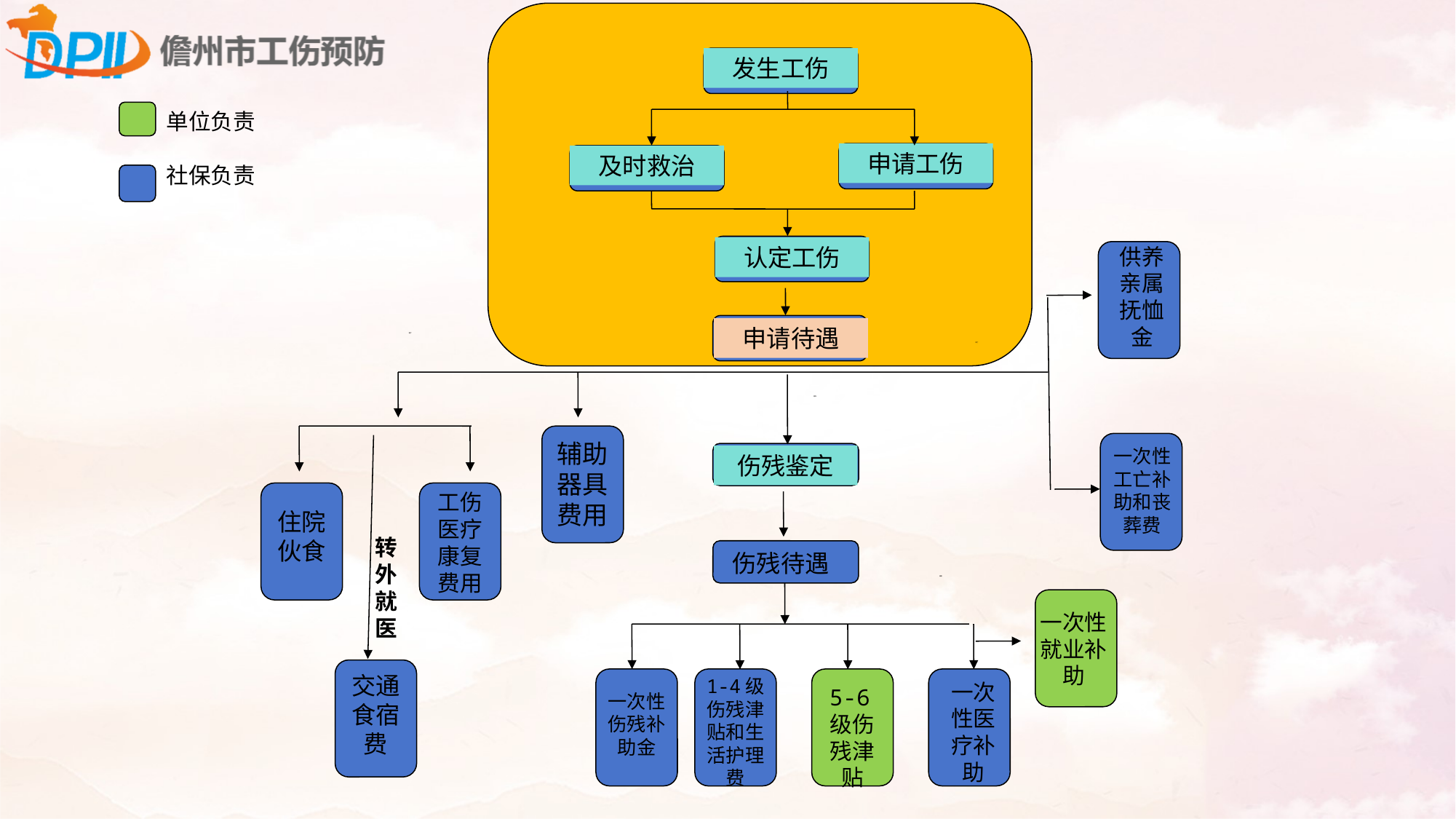

发生工伤

单位负责

申请工伤

及时救治
社保负责

供养亲属抚恤金
认定工伤

申请待遇
医疗
在此
输入标题
死亡

致残

辅助器具费用

一次性工亡补助和丧葬费

伤残鉴定

工伤医疗康复
费用

住院伙食
转外就医

伤残待遇
离职

一次性就业补助

交通食宿费

1-4级伤残津贴和生活护理费

一次性医疗补助
5-6级伤残津贴
一次性伤残补助金